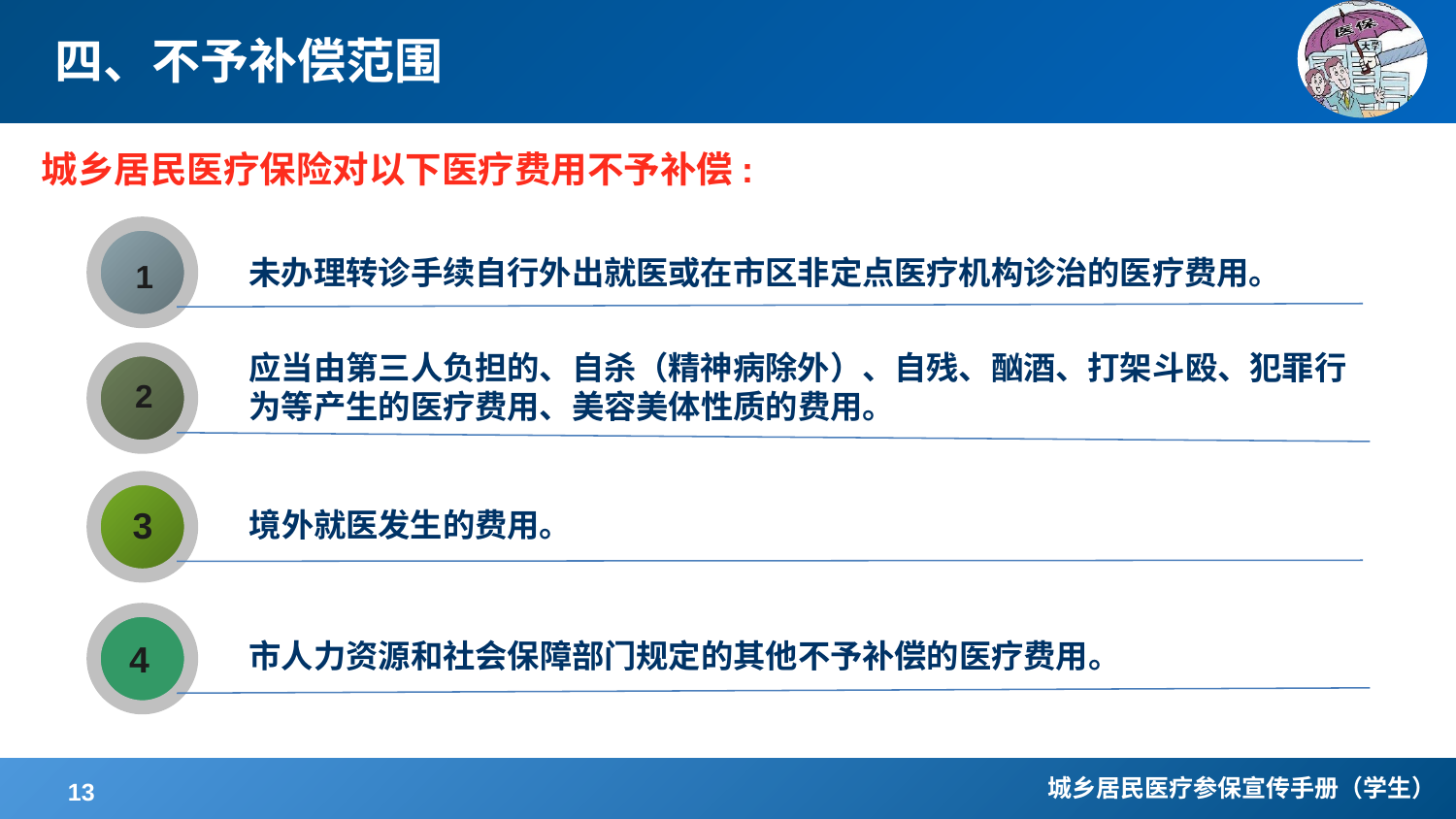

# 四、不予补偿范围
城乡居民医疗保险对以下医疗费用不予补偿:

未办理转诊手续自行外出就医或在市区非定点医疗机构诊治的医疗费用。
1
应当由第三人负担的、自杀（精神病除外）、自残、酗酒、打架斗殴、犯罪行为等产生的医疗费用、美容美体性质的费用。

2

3
境外就医发生的费用。

市人力资源和社会保障部门规定的其他不予补偿的医疗费用。
4